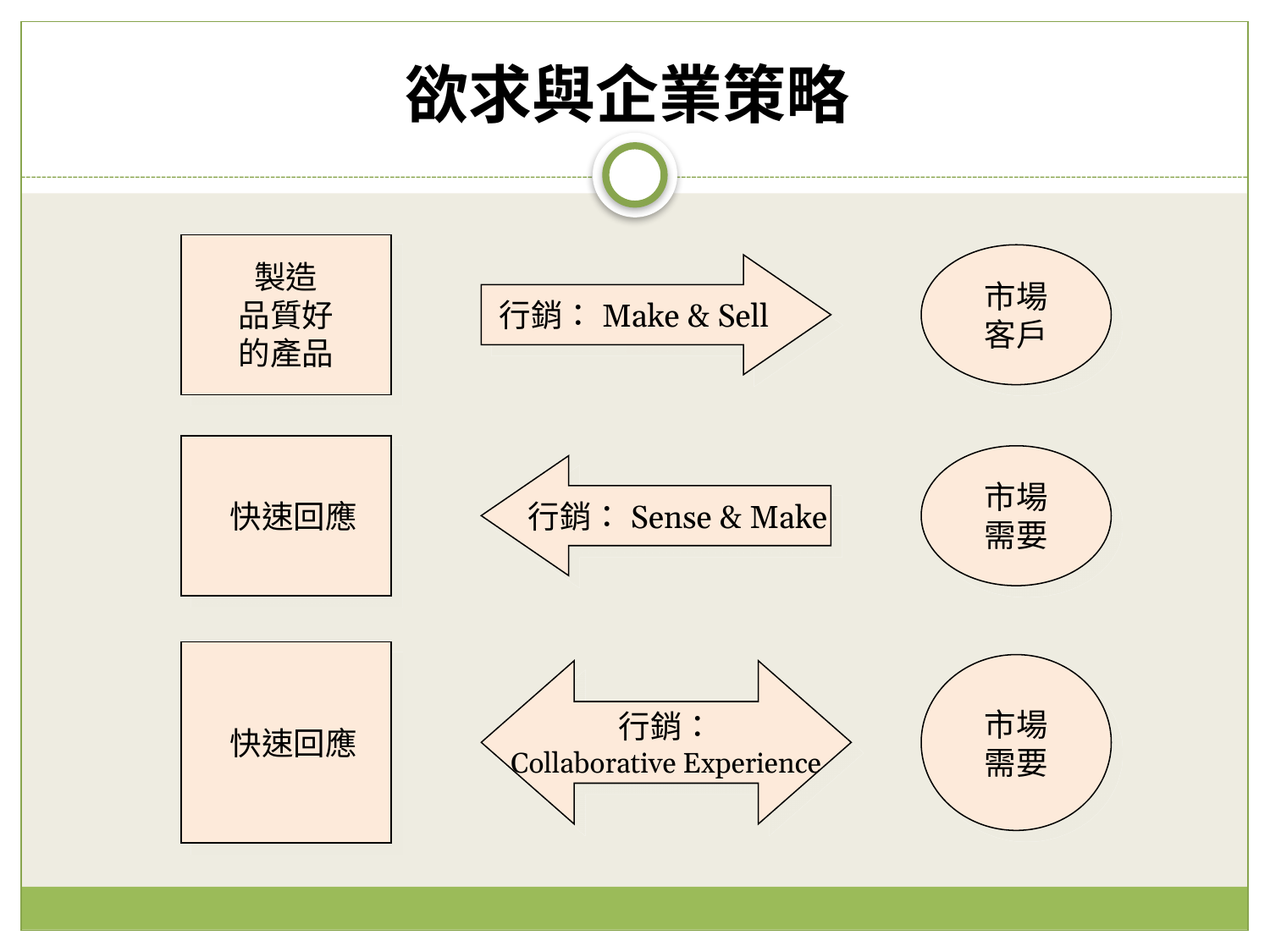

# 欲求與企業策略
製造
品質好
的產品
市場
客戶
行銷：Make & Sell
11
 快速回應
市場
需要
行銷：Sense & Make
 快速回應
市場
需要
行銷：
Collaborative Experience